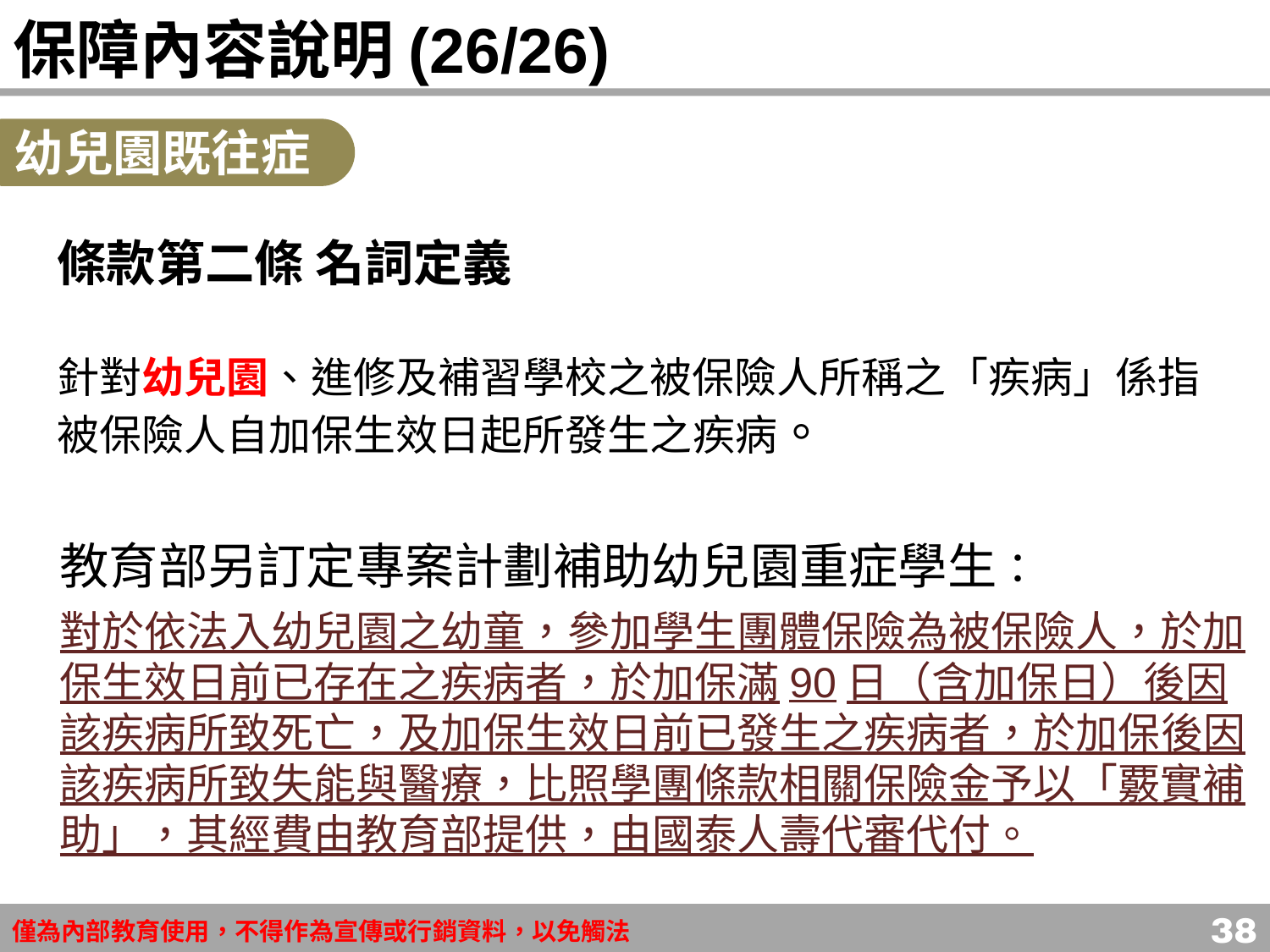

# 保障內容說明(26/26)
幼兒園既往症

條款第二條 名詞定義

針對幼兒園、進修及補習學校之被保險人所稱之「疾病」係指被保險人自加保生效日起所發生之疾病。

教育部另訂定專案計劃補助幼兒園重症學生：
對於依法入幼兒園之幼童，參加學生團體保險為被保險人，於加保生效日前已存在之疾病者，於加保滿90日（含加保日）後因該疾病所致死亡，及加保生效日前已發生之疾病者，於加保後因該疾病所致失能與醫療，比照學團條款相關保險金予以「覈實補助」，其經費由教育部提供，由國泰人壽代審代付。

38